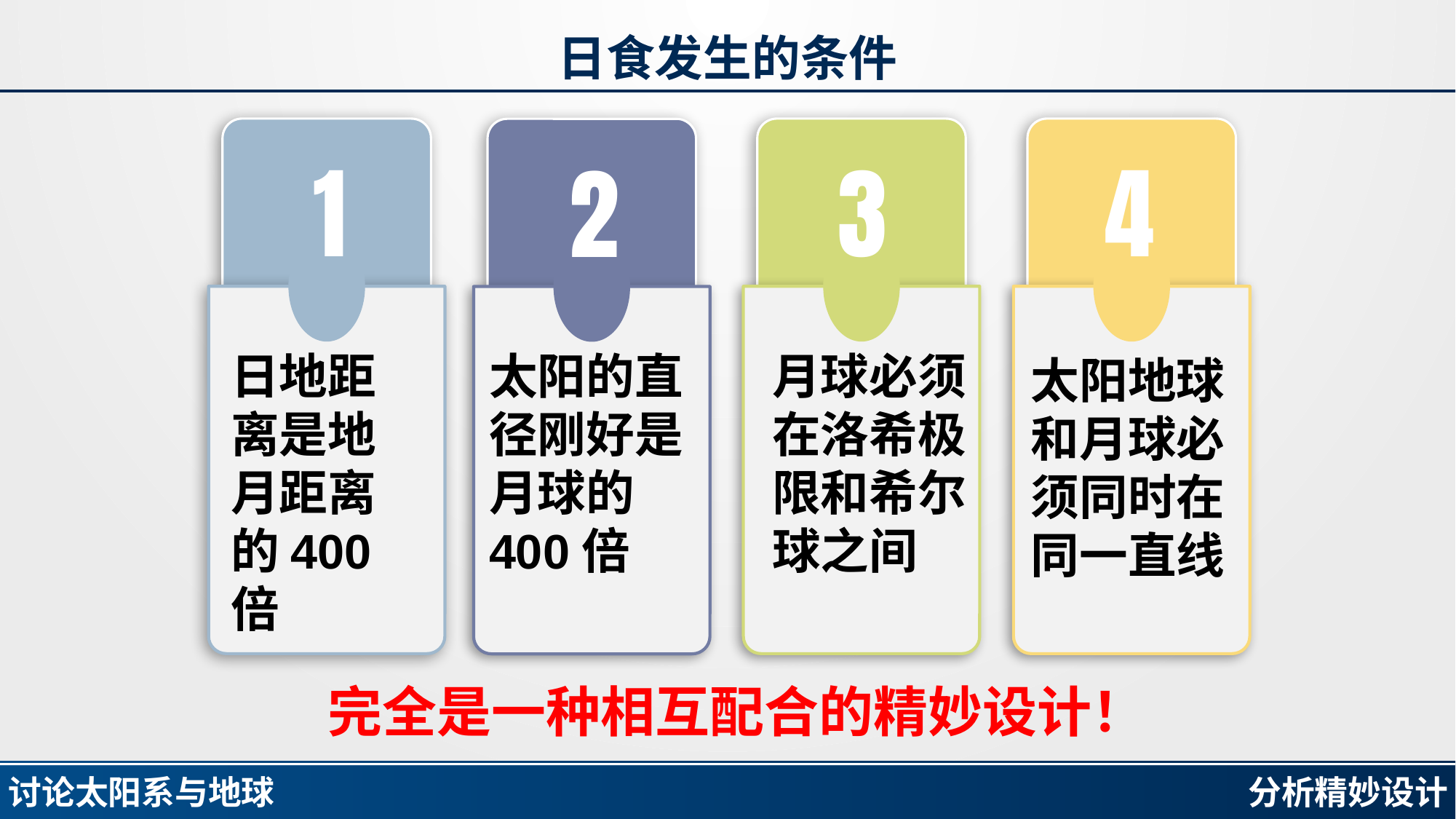

# 日食发生的条件

1

日地距离是地月距离的400倍

3

月球必须在洛希极限和希尔球之间

4

太阳地球和月球必须同时在同一直线

2

太阳的直径刚好是月球的400倍

完全是一种相互配合的精妙设计！